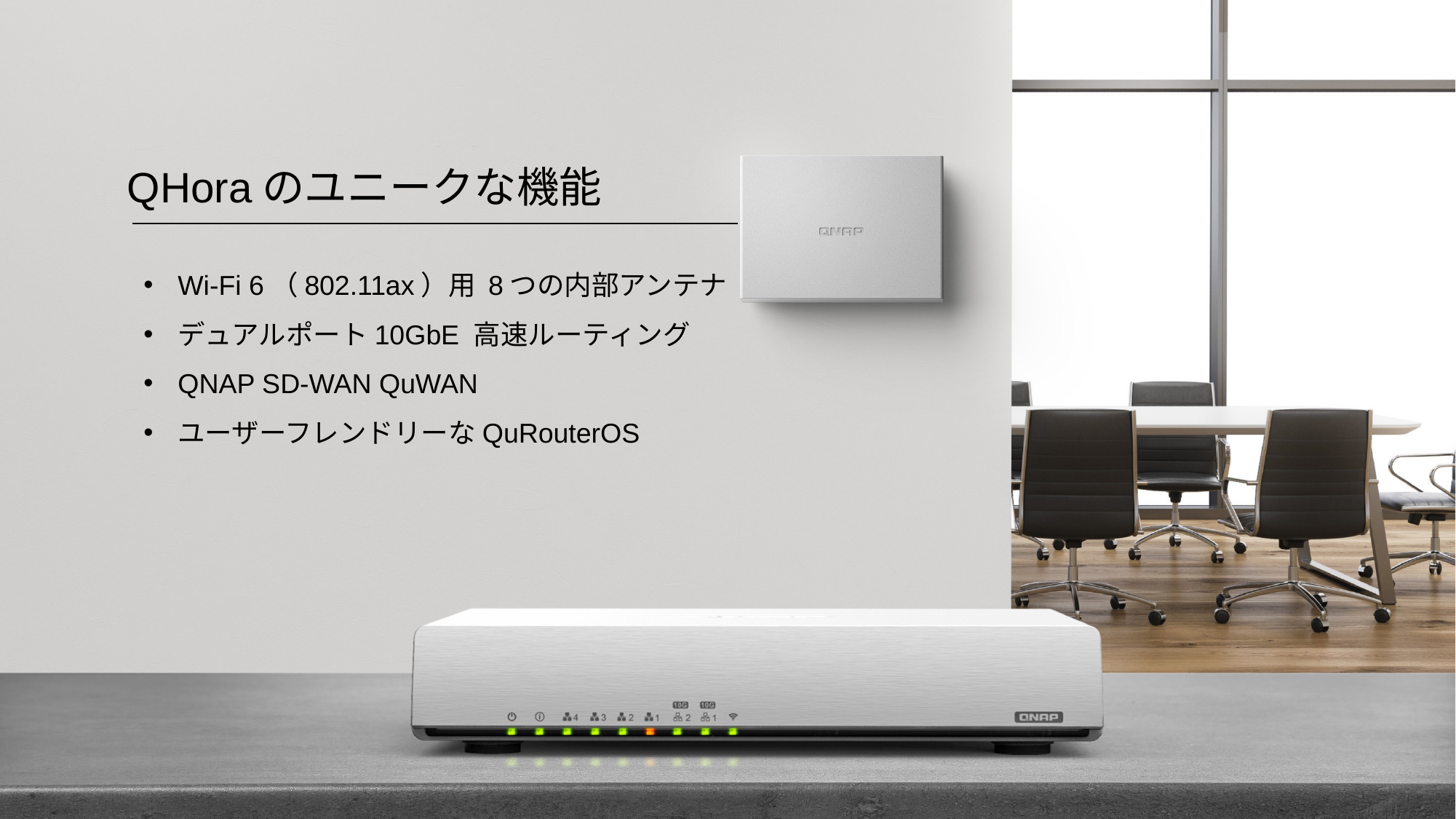

QHoraのユニークな機能
Wi-Fi 6（802.11ax）用 8つの内部アンテナ
デュアルポート10GbE 高速ルーティング
QNAP SD-WAN QuWAN
ユーザーフレンドリーなQuRouterOS